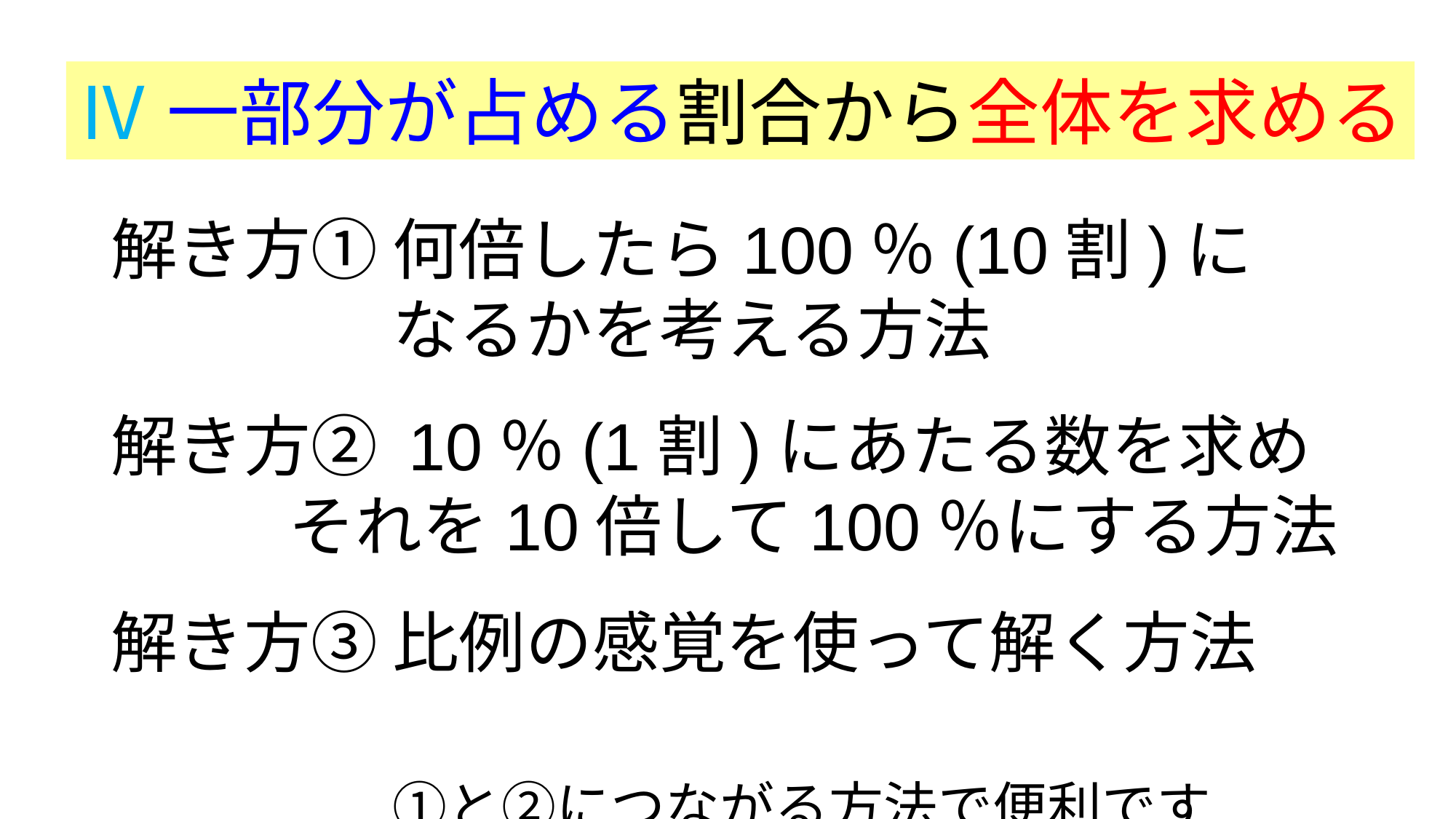

Ⅳ一部分が占める割合から全体を求める
解き方① 何倍したら100％(10割)に
　　　　 なるかを考える方法
解き方② 10％(1割)にあたる数を求め
　　   それを10倍して100％にする方法
解き方③ 比例の感覚を使って解く方法
　　　　 ①と②につながる方法で便利です